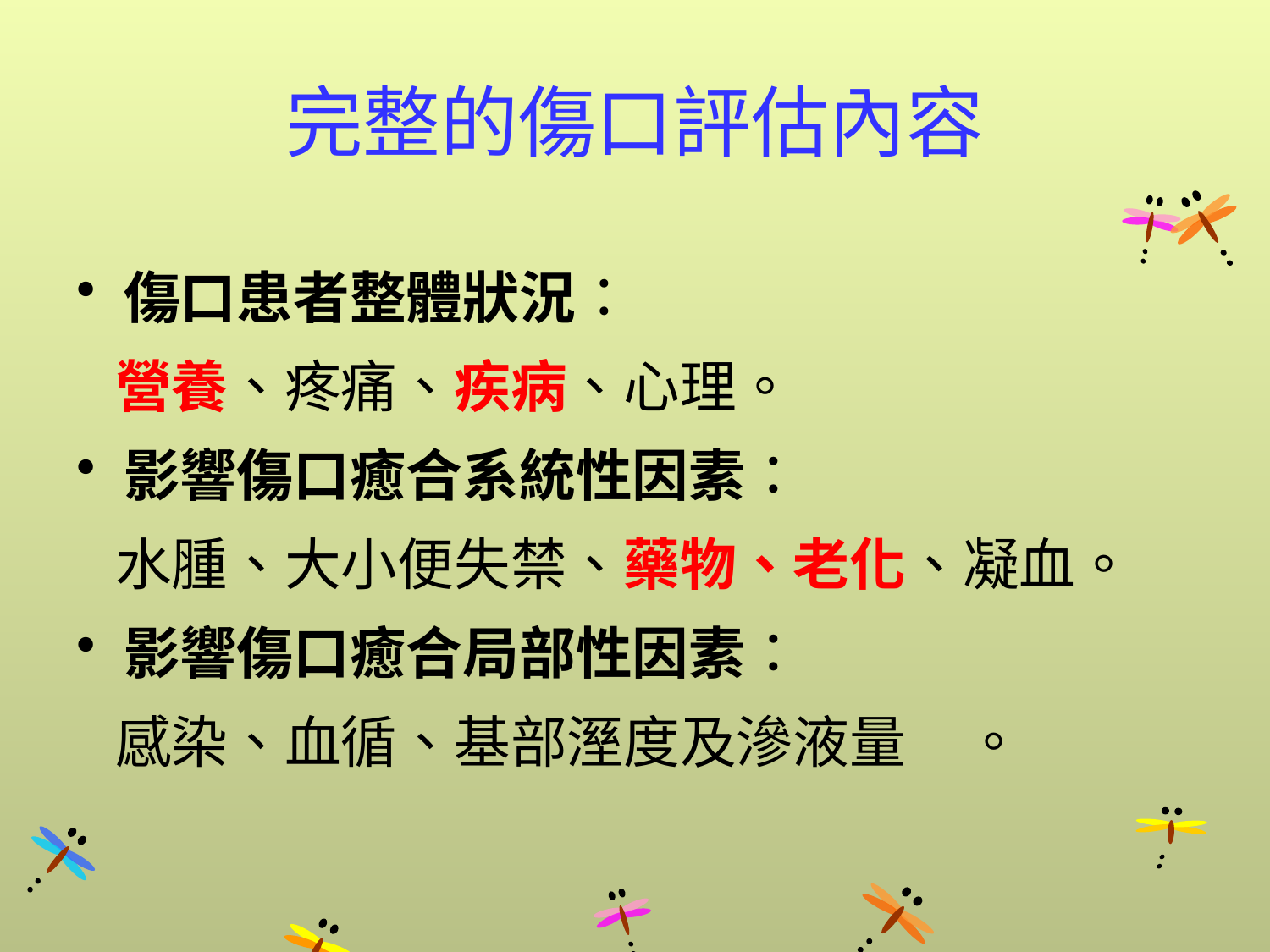

# 完整的傷口評估內容
傷口患者整體狀況：
  營養、疼痛、疾病、心理。
影響傷口癒合系統性因素：
  水腫、大小便失禁、藥物、老化、凝血。
影響傷口癒合局部性因素：
  感染、血循、基部溼度及滲液量	。